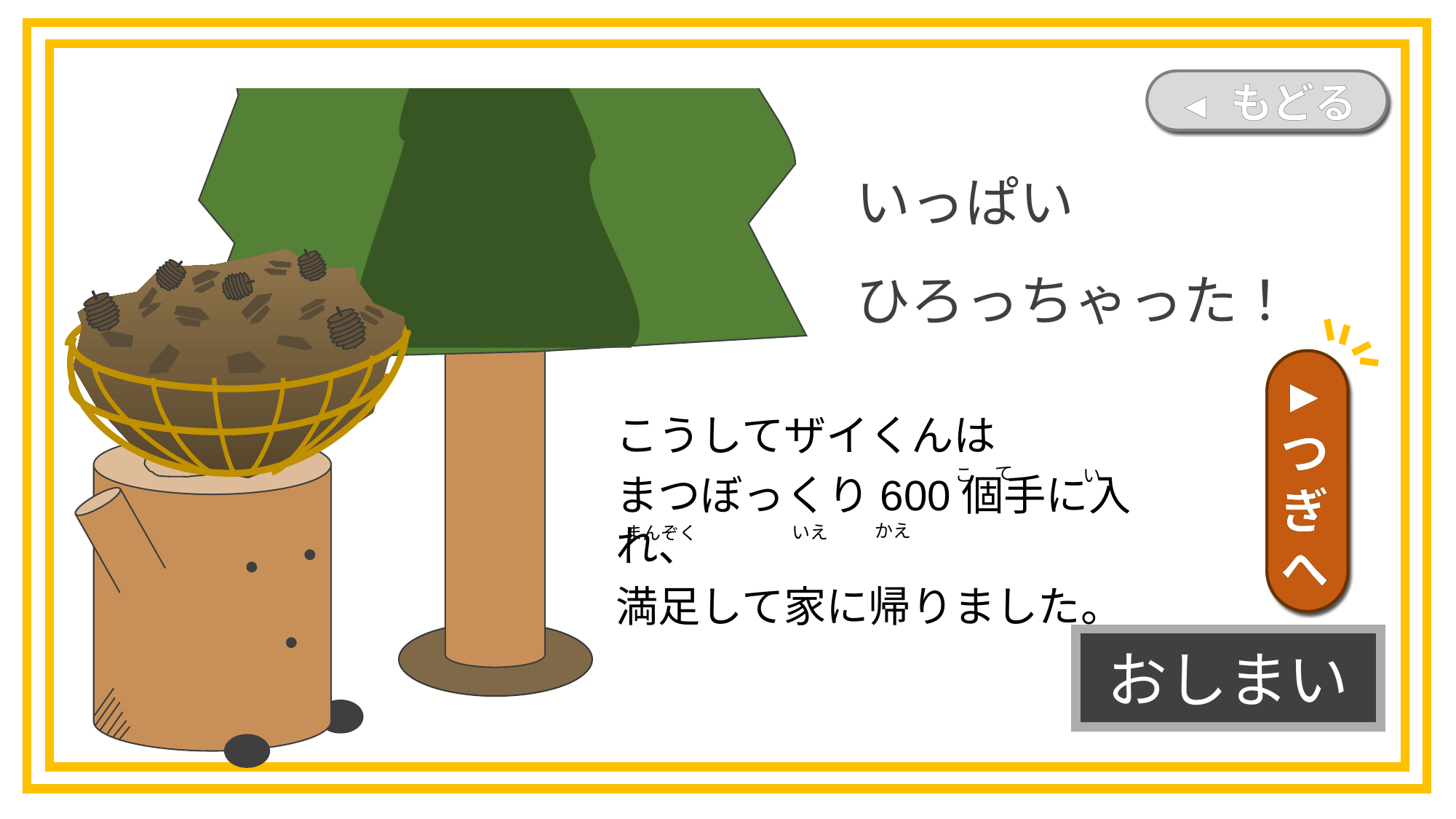

◄ もどる

いっぱい
ひろっちゃった！

►つぎへ

こうしてザイくんは
まつぼっくり600個手に入れ、
満足して家に帰りました。

て
こ
い
かえ
いえ
まんぞく

おしまい